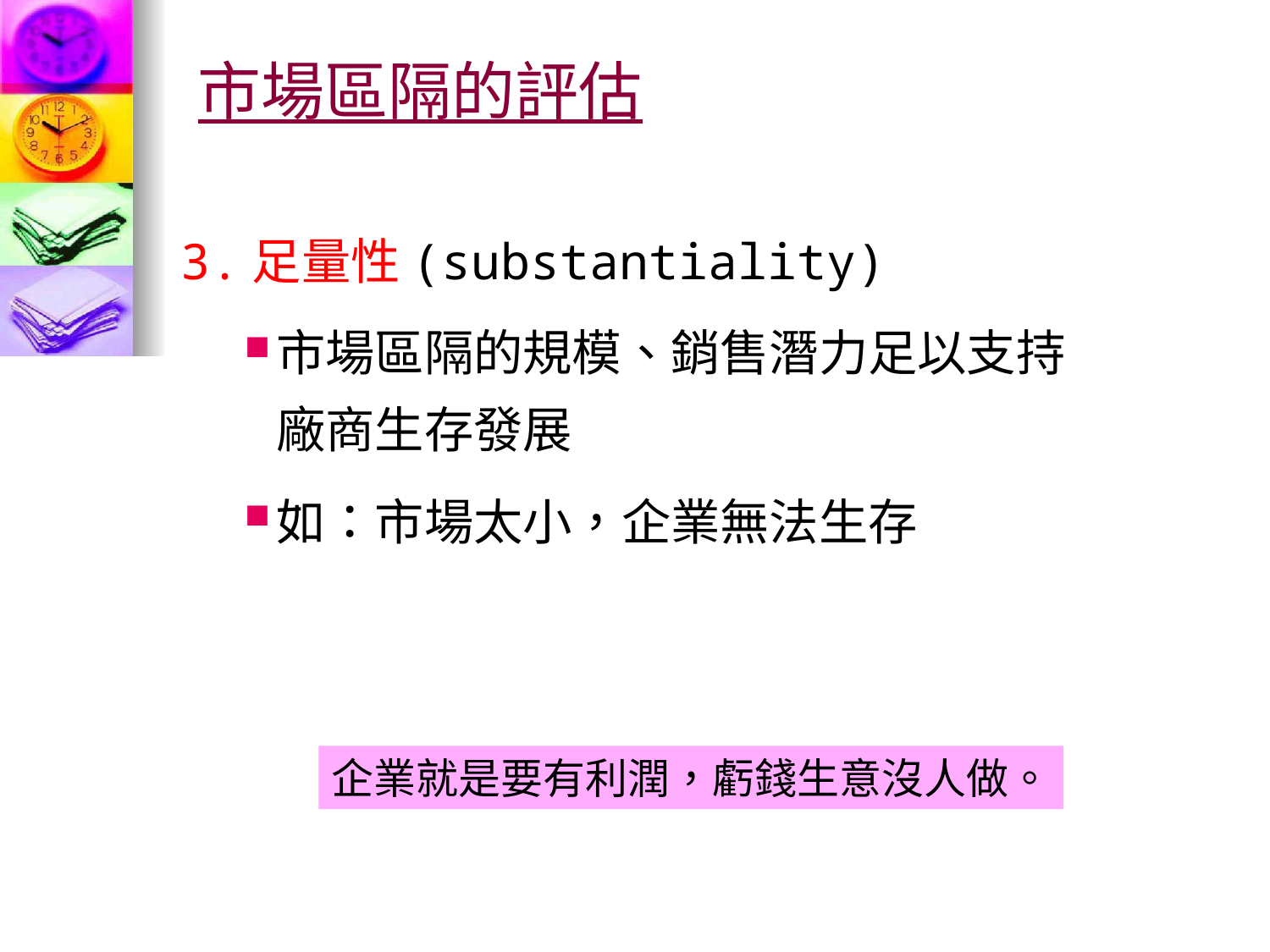

# 市場區隔的評估
3.足量性(substantiality)
市場區隔的規模、銷售潛力足以支持廠商生存發展
如：市場太小，企業無法生存
企業就是要有利潤，虧錢生意沒人做。